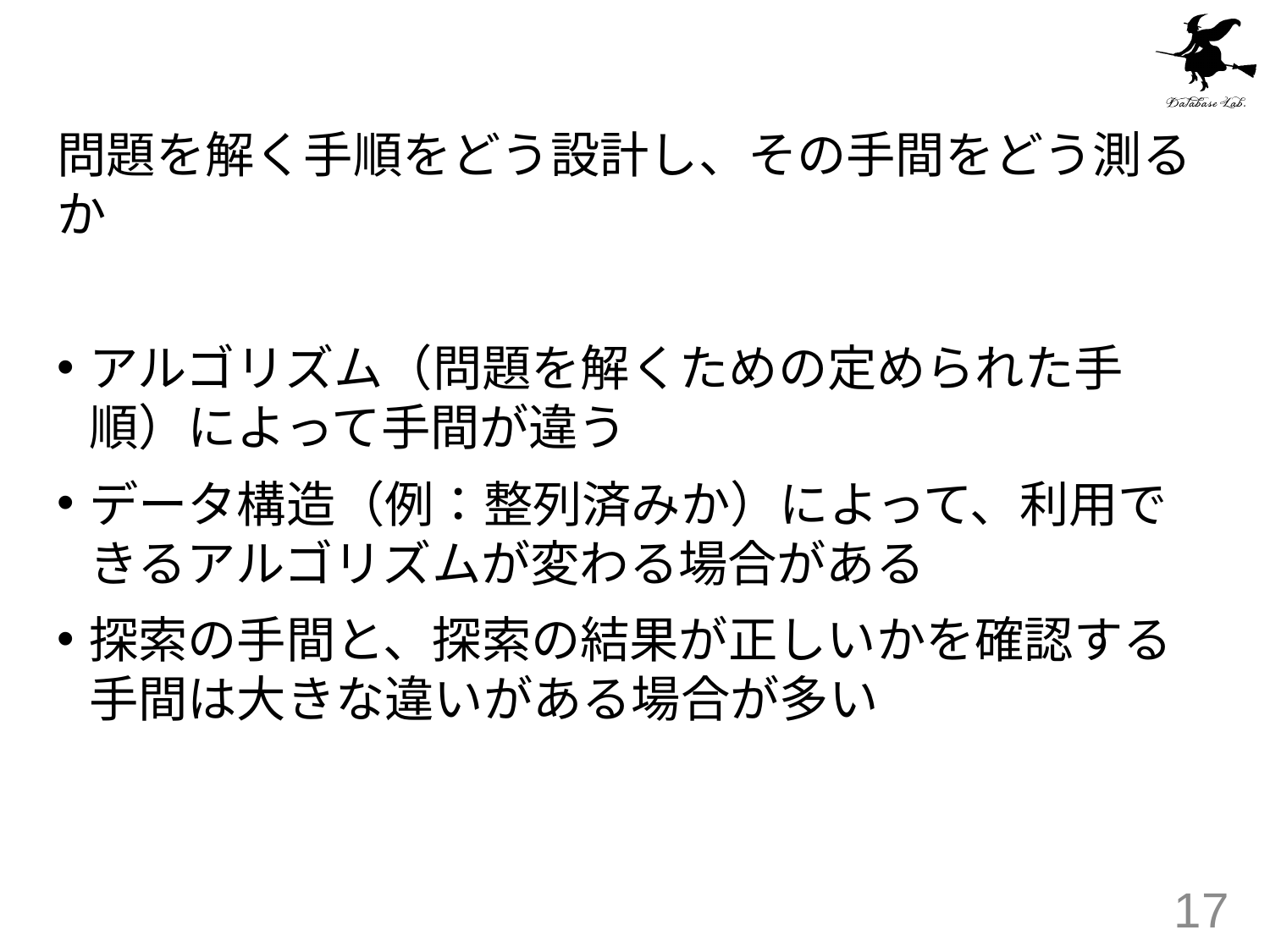

#
問題を解く手順をどう設計し、その手間をどう測るか

アルゴリズム（問題を解くための定められた手順）によって手間が違う
データ構造（例：整列済みか）によって、利用できるアルゴリズムが変わる場合がある
探索の手間と、探索の結果が正しいかを確認する手間は大きな違いがある場合が多い
17